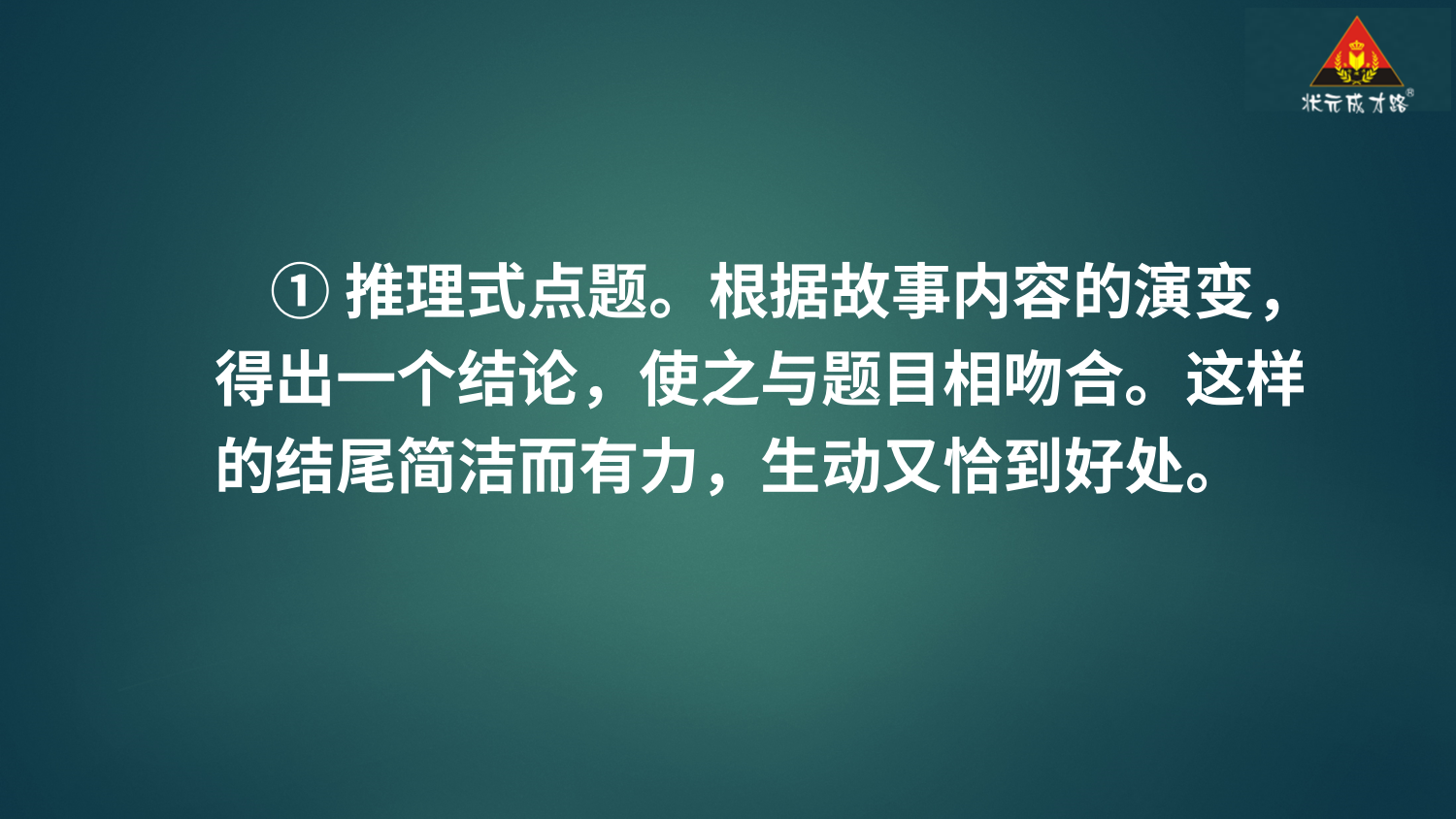

①推理式点题。根据故事内容的演变，得出一个结论，使之与题目相吻合。这样的结尾简洁而有力，生动又恰到好处。